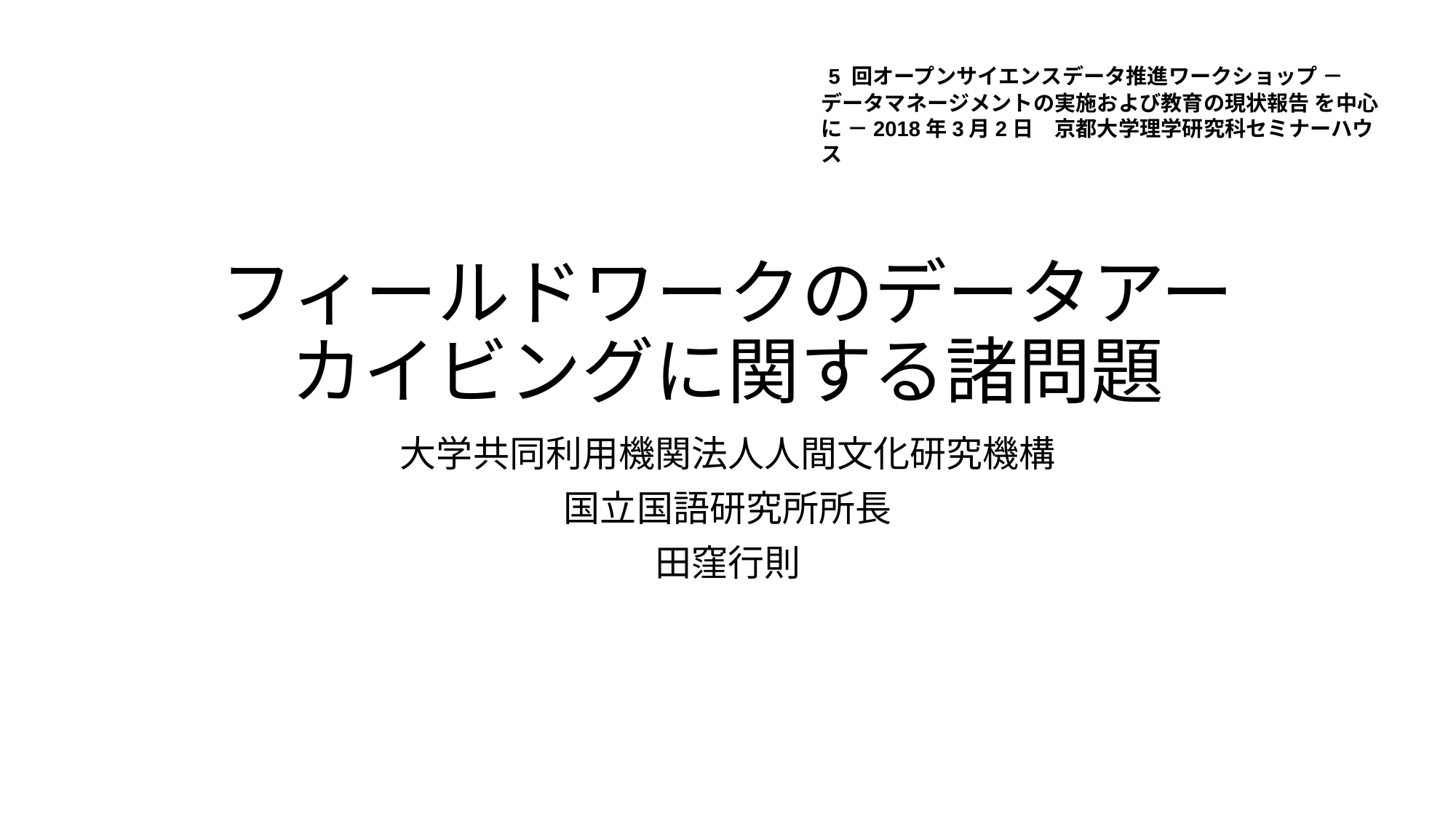

5 回オープンサイエンスデータ推進ワークショップ － データマネージメントの実施および教育の現状報告 を中心に －2018年3月2日　京都大学理学研究科セミナーハウス
# フィールドワークのデータアーカイビングに関する諸問題
大学共同利用機関法人人間文化研究機構
国立国語研究所所長
田窪行則